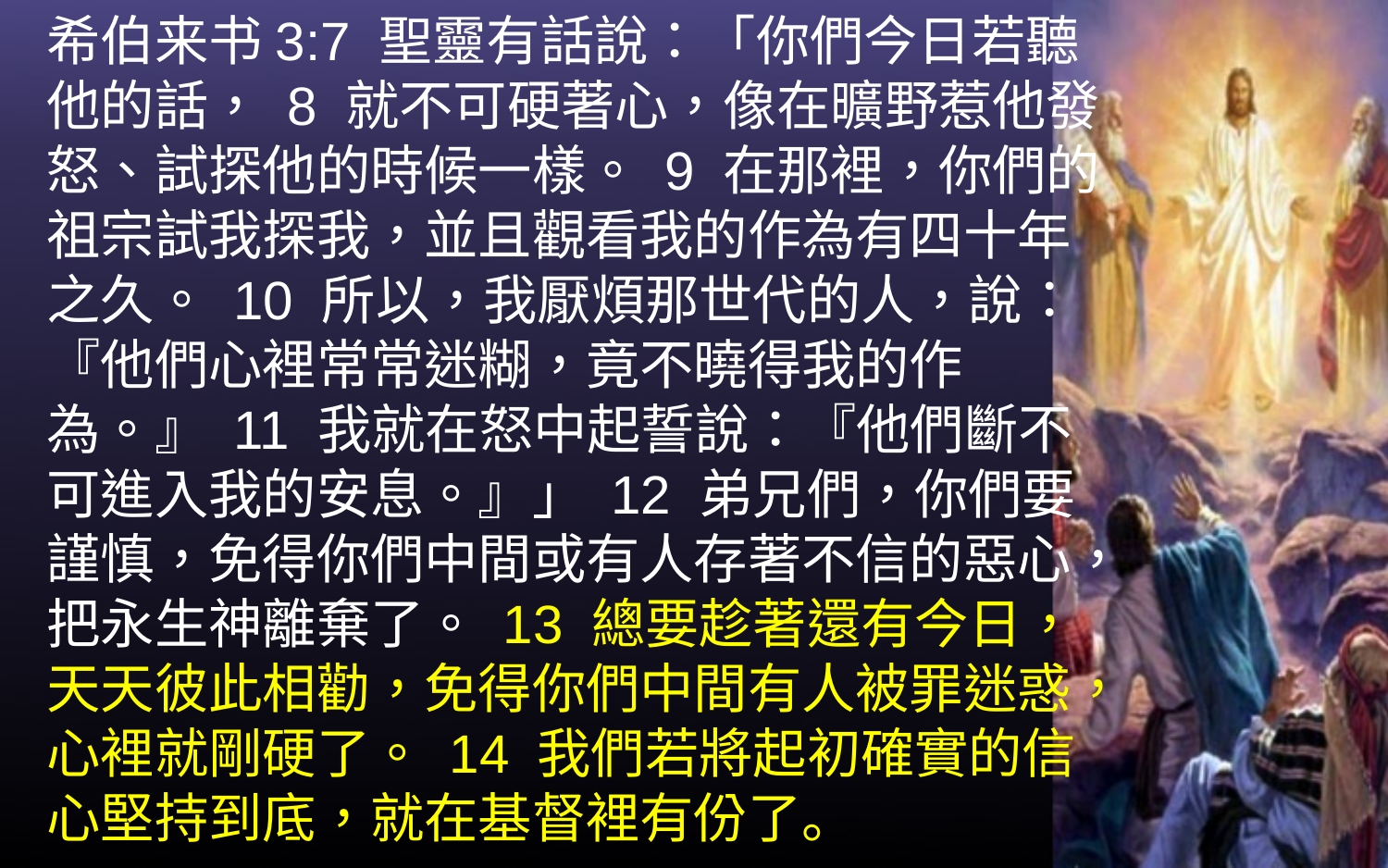

希伯来书3:7 聖靈有話說：「你們今日若聽他的話， 8 就不可硬著心，像在曠野惹他發怒、試探他的時候一樣。 9 在那裡，你們的祖宗試我探我，並且觀看我的作為有四十年之久。 10 所以，我厭煩那世代的人，說：『他們心裡常常迷糊，竟不曉得我的作為。』 11 我就在怒中起誓說：『他們斷不可進入我的安息。』」 12 弟兄們，你們要謹慎，免得你們中間或有人存著不信的惡心，把永生神離棄了。 13 總要趁著還有今日，天天彼此相勸，免得你們中間有人被罪迷惑，心裡就剛硬了。 14 我們若將起初確實的信心堅持到底，就在基督裡有份了。